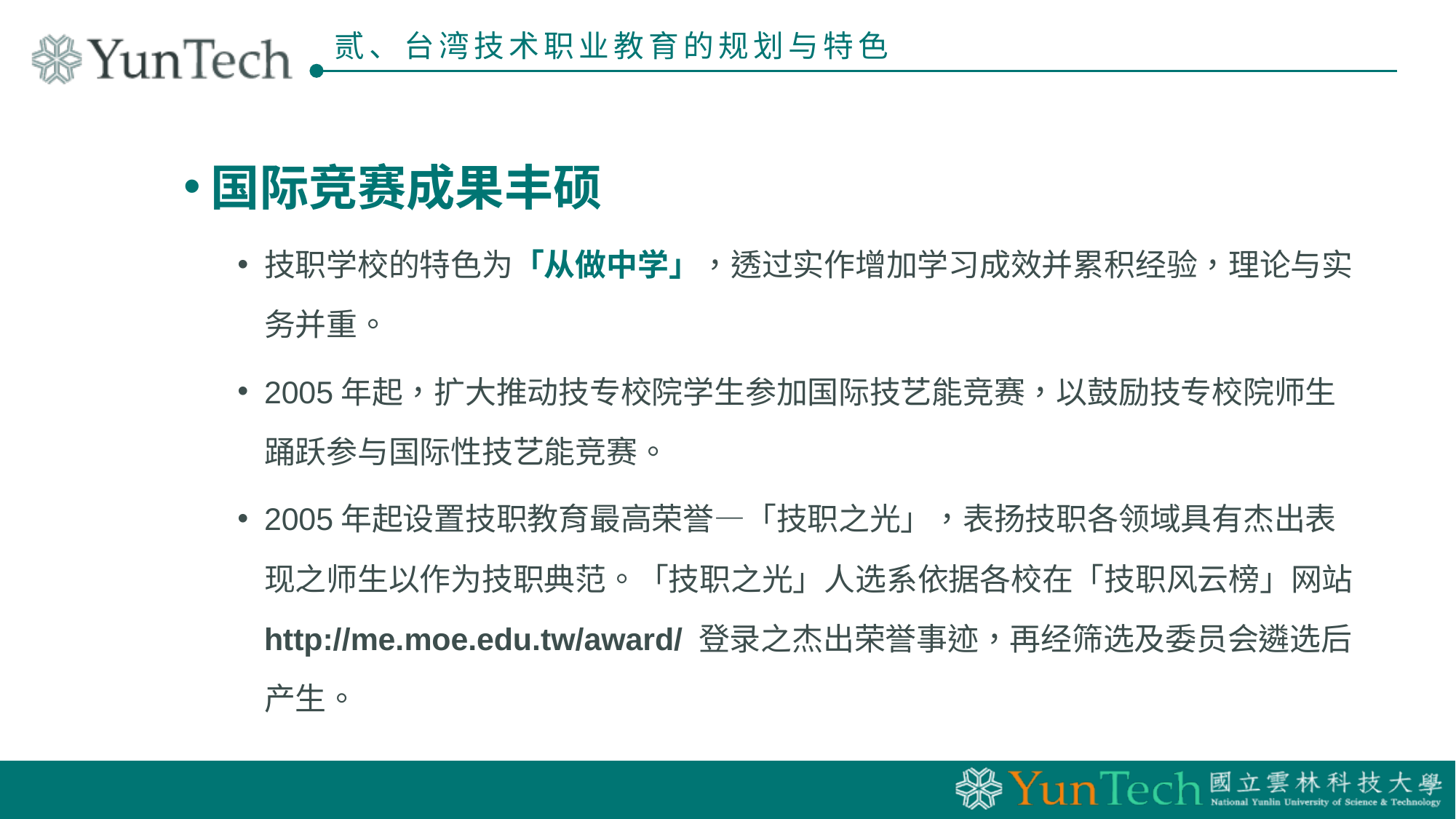

国际竞赛成果丰硕
技职学校的特色为「从做中学」，透过实作增加学习成效并累积经验，理论与实务并重。
2005年起，扩大推动技专校院学生参加国际技艺能竞赛，以鼓励技专校院师生踊跃参与国际性技艺能竞赛。
2005年起设置技职教育最高荣誉—「技职之光」，表扬技职各领域具有杰出表现之师生以作为技职典范。「技职之光」人选系依据各校在「技职风云榜」网站http://me.moe.edu.tw/award/ 登录之杰出荣誉事迹，再经筛选及委员会遴选后产生。